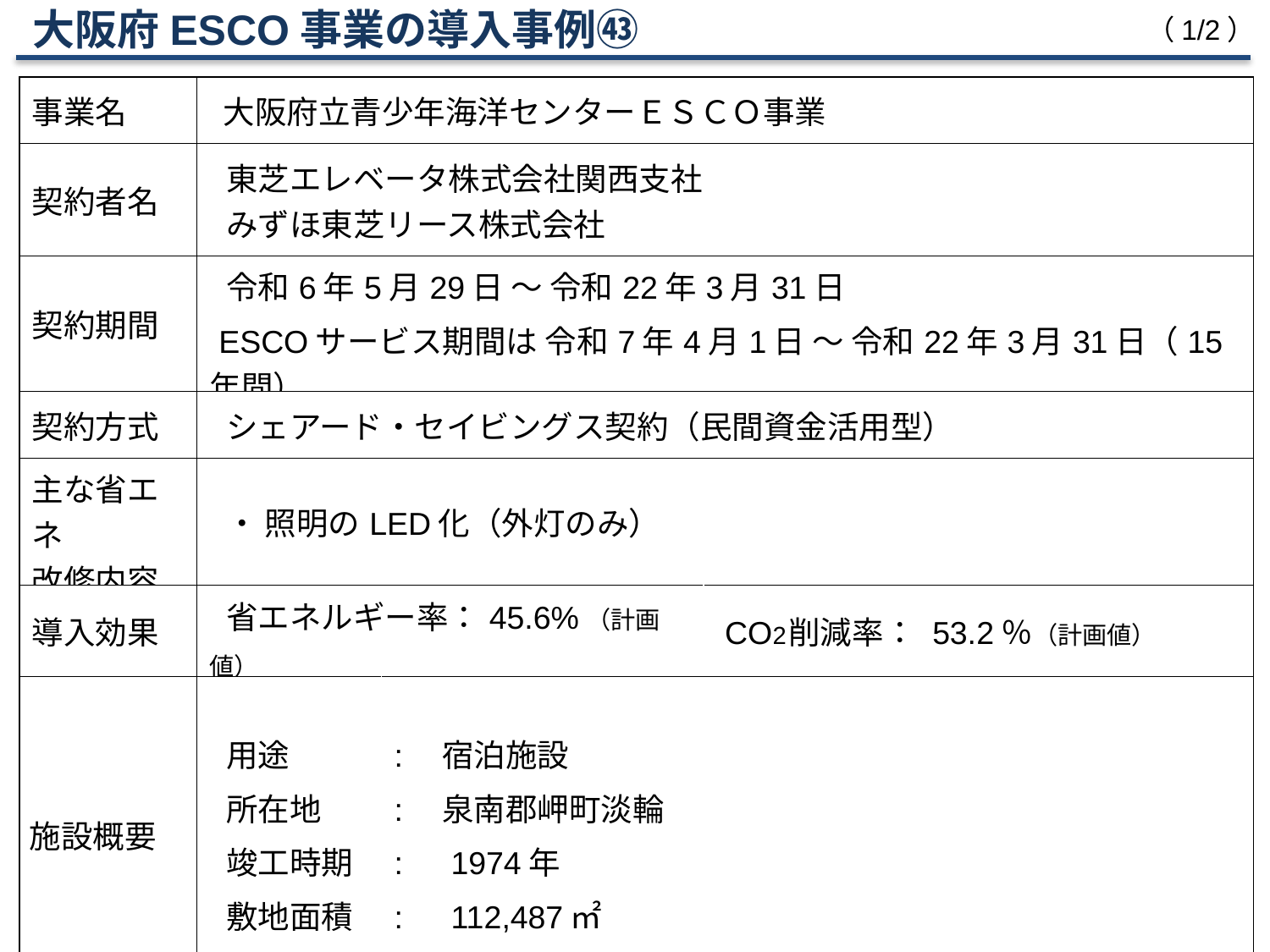

大阪府ESCO事業の導入事例㊸
（1/2）
| 事業名 | 大阪府立青少年海洋センターＥＳＣＯ事業 |  |  |
| --- | --- | --- | --- |
| 契約者名 | 東芝エレベータ株式会社関西支社 みずほ東芝リース株式会社 |  |  |
| 契約期間 | 令和6年5月29日 ～ 令和22年3月31日  ESCOサービス期間は 令和7年4月1日 ～ 令和22年3月31日（15年間） |  |  |
| 契約方式 | シェアード・セイビングス契約（民間資金活用型） |  |  |
| 主な省エネ 改修内容 | ・ 照明のLED化（外灯のみ） |  |  |
| 導入効果 | 省エネルギー率：45.6%（計画値） |  | CO2 削減率 ： 53.2％（計画値） |
| 施設概要 | 用途 所在地 竣工時期 敷地面積 | :　宿泊施設 :　泉南郡岬町淡輪 :　1974年 :　112,487㎡ |  |